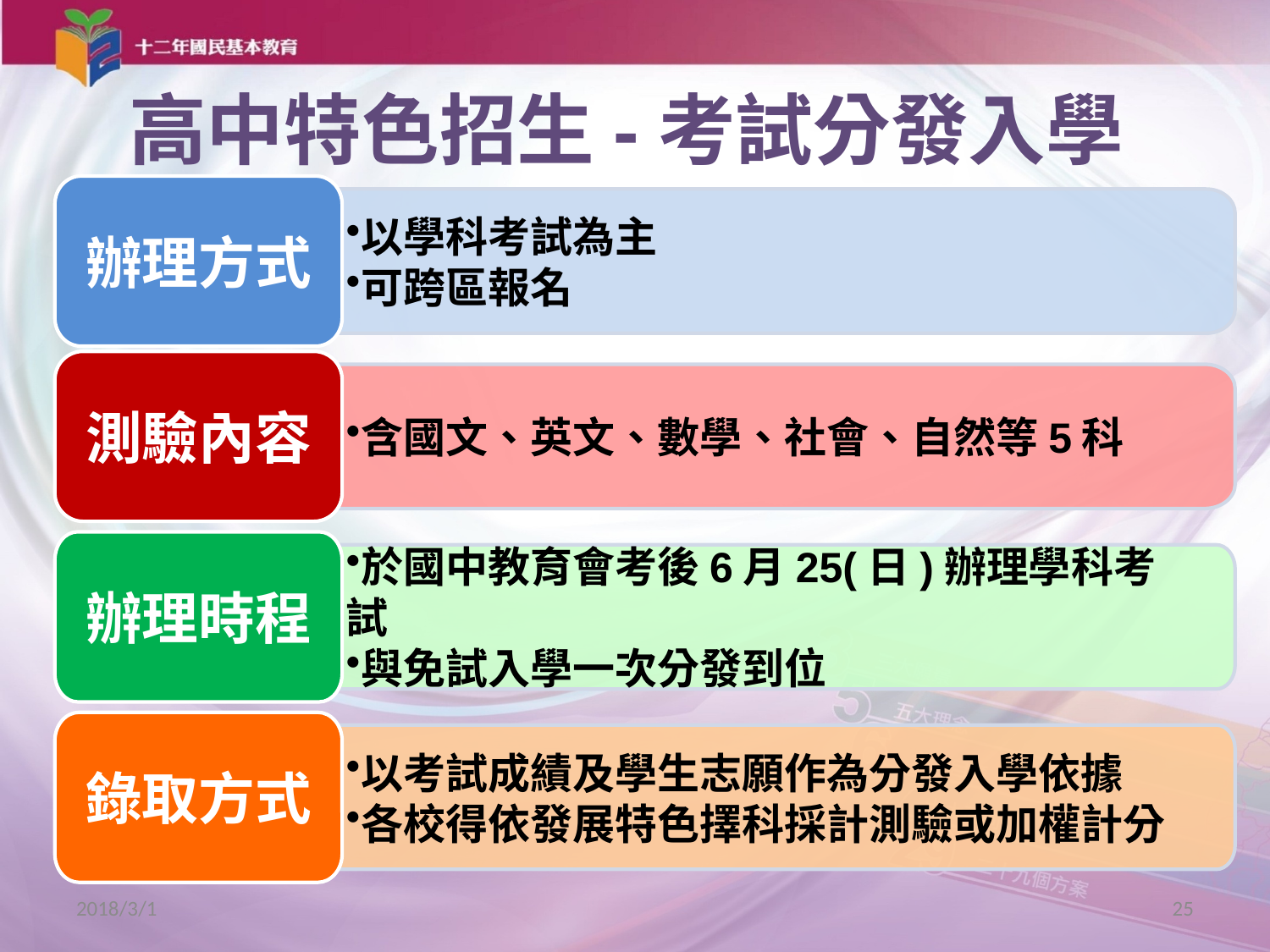

# 高中特色招生-考試分發入學
辦理方式
以學科考試為主
可跨區報名
測驗內容
含國文、英文、數學、社會、自然等5科
辦理時程
於國中教育會考後6月25(日)辦理學科考試
與免試入學一次分發到位
錄取方式
以考試成績及學生志願作為分發入學依據
各校得依發展特色擇科採計測驗或加權計分
2018/3/1
25